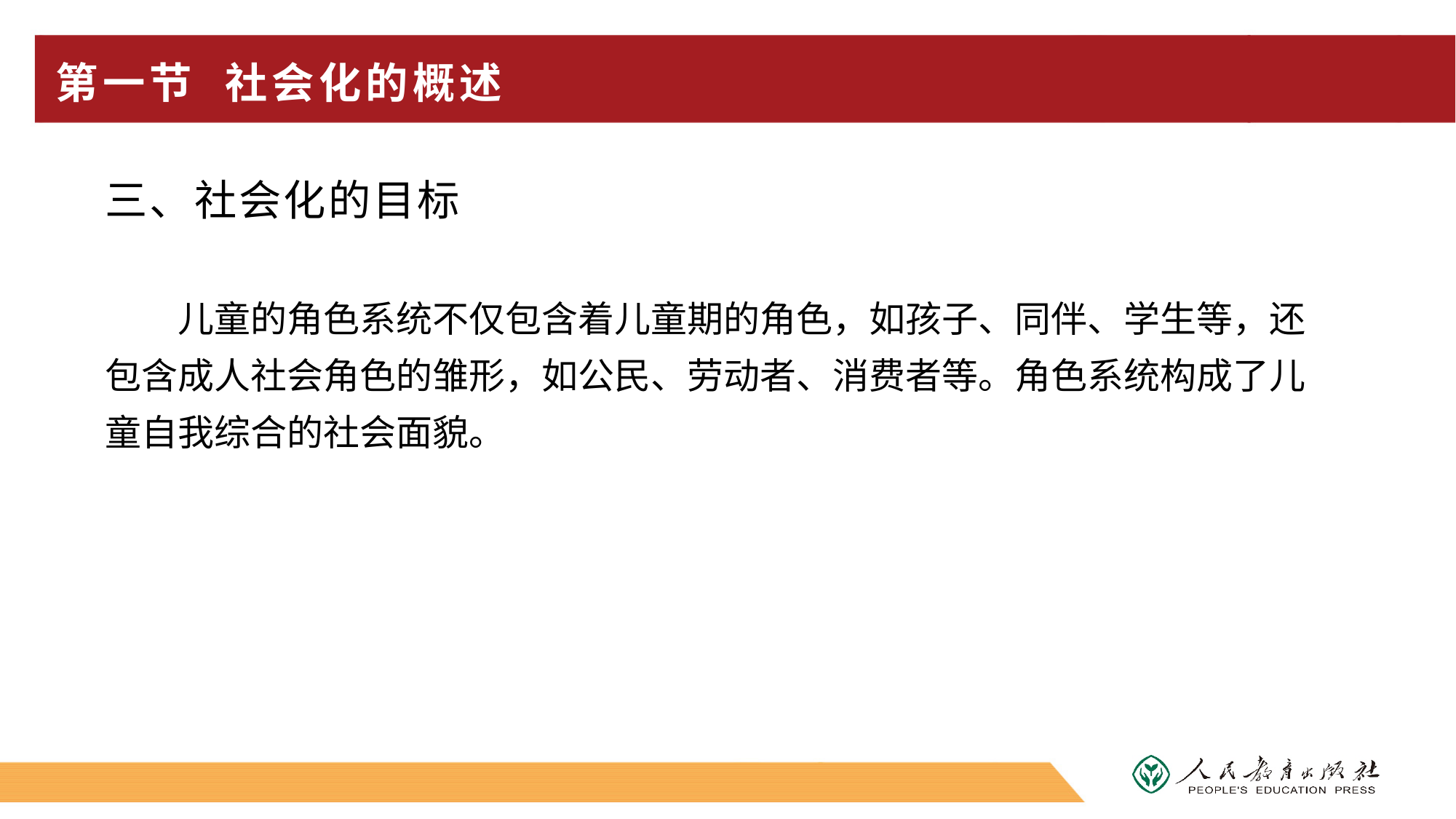

# 第一节  社会化的概述
三、社会化的目标
儿童的角色系统不仅包含着儿童期的角色，如孩子、同伴、学生等，还包含成人社会角色的雏形，如公民、劳动者、消费者等。角色系统构成了儿童自我综合的社会面貌。